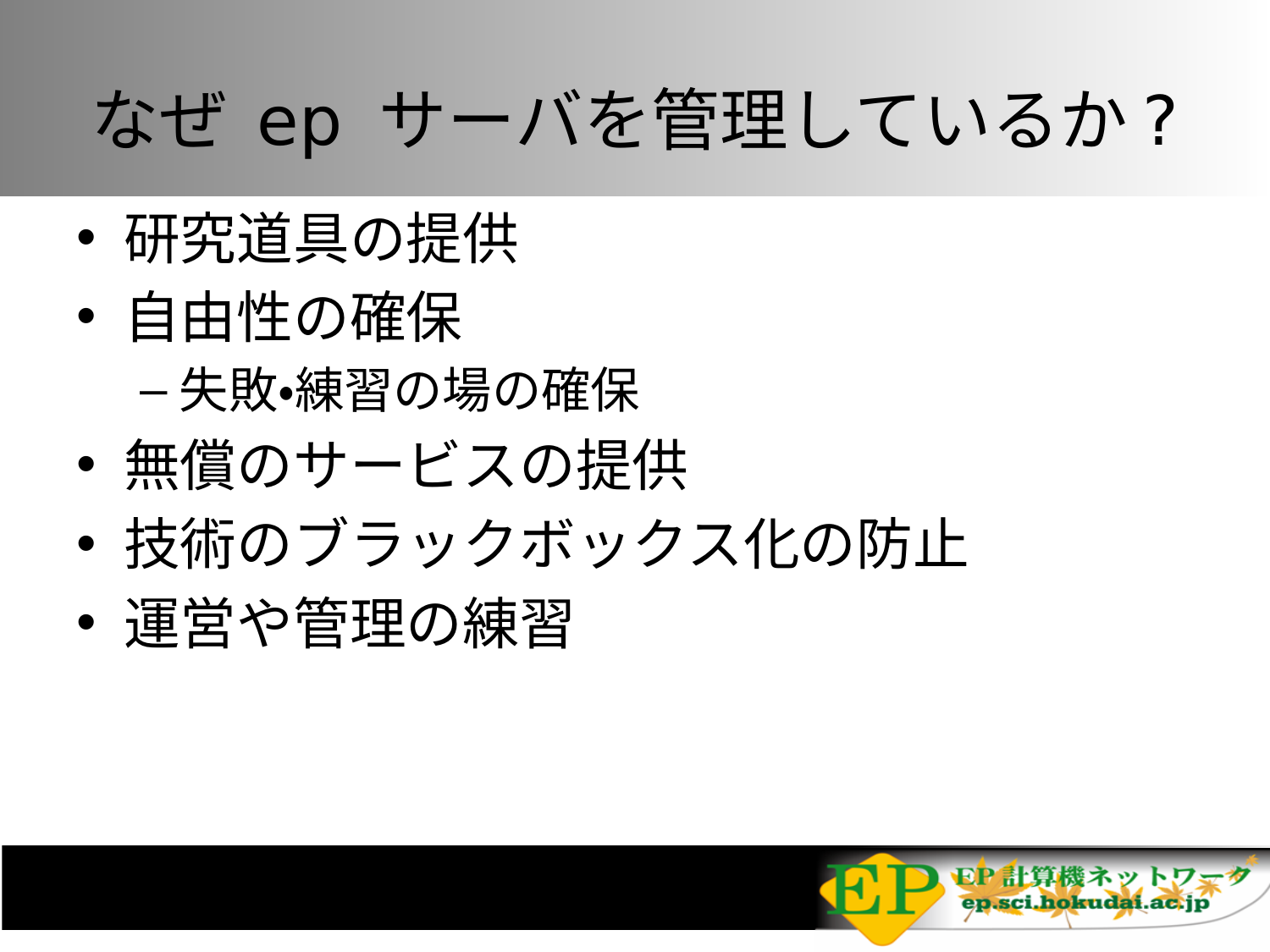

# なぜ ep サーバを管理しているか?
研究道具の提供
自由性の確保
失敗・練習の場の確保
無償のサービスの提供
技術のブラックボックス化の防止
運営や管理の練習